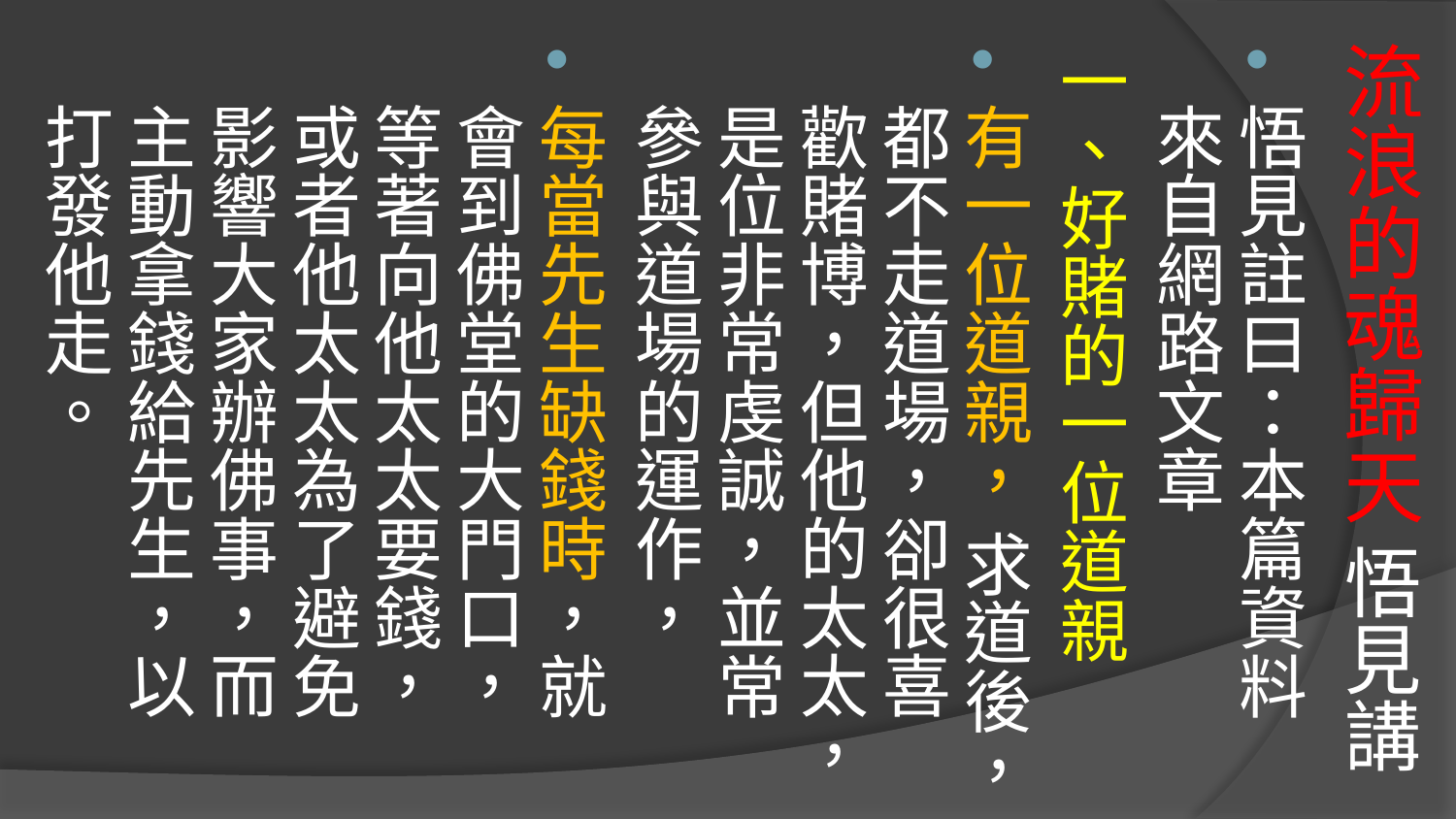

# 流浪的魂歸天 悟見講
悟見註曰：本篇資料來自網路文章
一、好賭的一位道親
有一位道親， 求道後，都不走道場，卻很喜歡賭博，但他的太太，是位非常虔誠，並常參與道場的運作，
每當先生缺錢時，就會到佛堂的大門口，等著向他太太要錢，或者他太太為了避免影響大家辦佛事，而主動拿錢給先生，以打發他走。